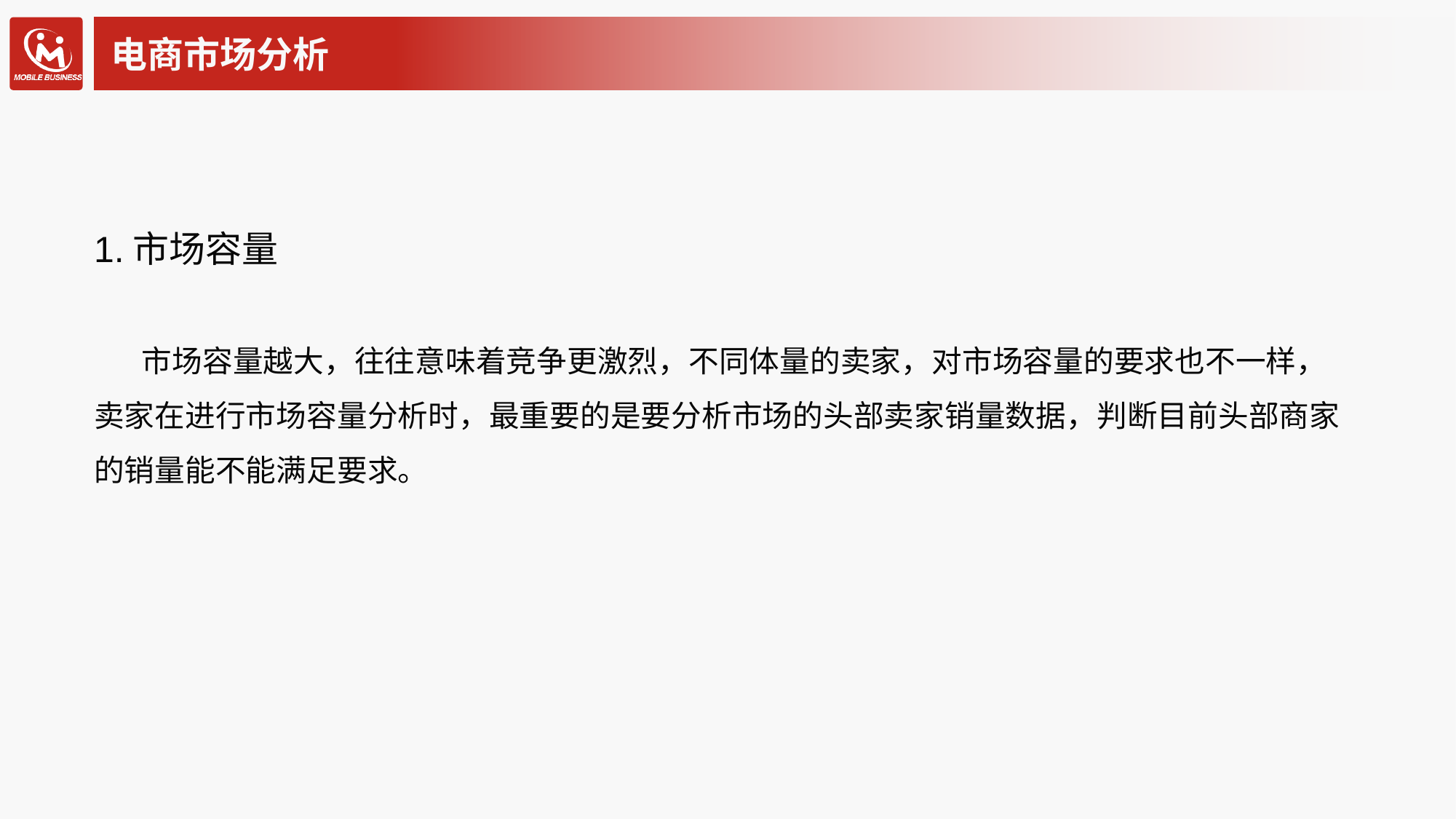

# 电商市场分析
1.市场容量

      市场容量越大，往往意味着竞争更激烈，不同体量的卖家，对市场容量的要求也不一样，卖家在进行市场容量分析时，最重要的是要分析市场的头部卖家销量数据，判断目前头部商家的销量能不能满足要求。